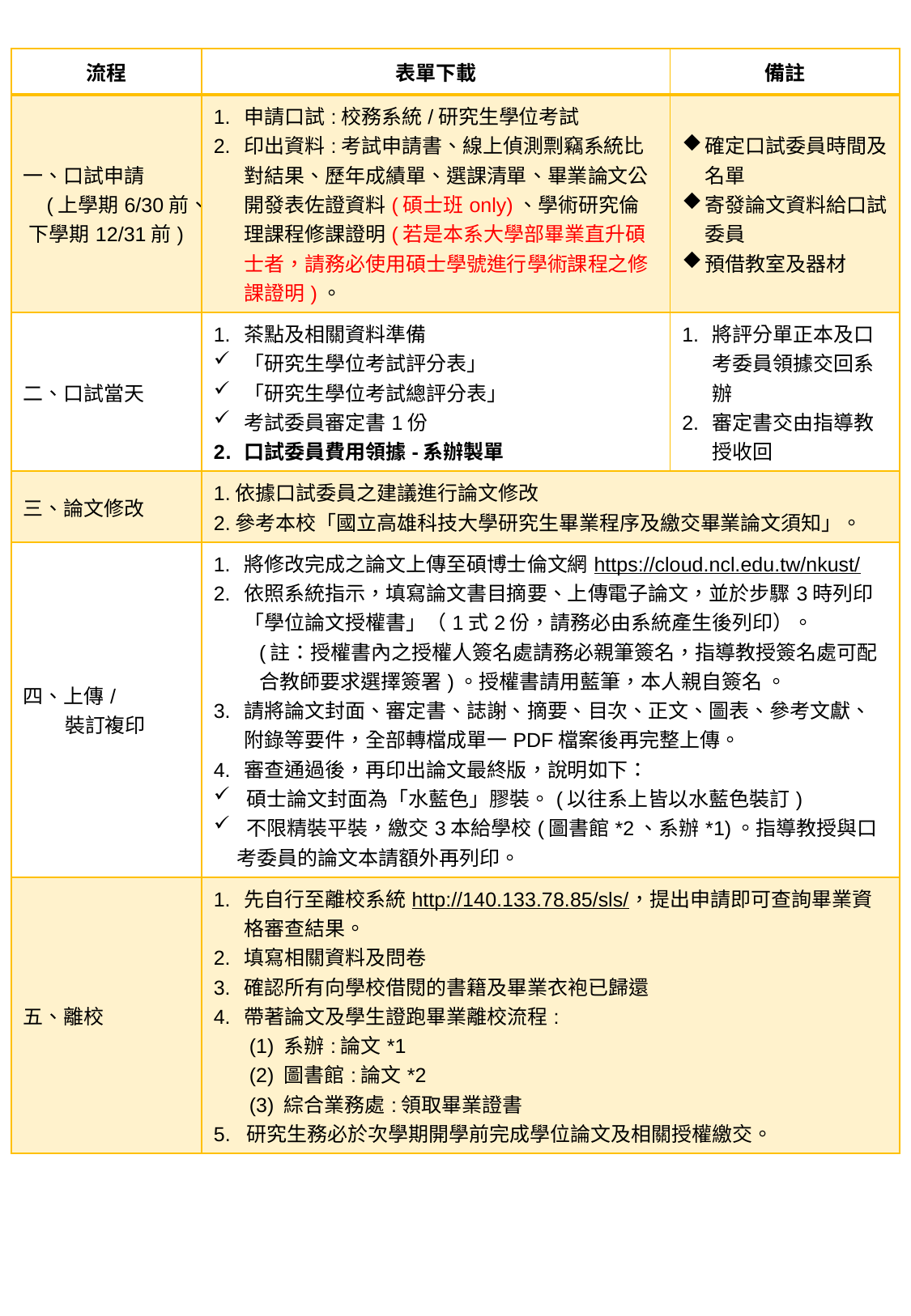

| 流程 | 表單下載 | 備註 |
| --- | --- | --- |
| 一、口試申請 (上學期6/30前、下學期12/31前) | 申請口試:校務系統/研究生學位考試 印出資料:考試申請書、線上偵測剽竊系統比對結果、歷年成績單、選課清單、畢業論文公開發表佐證資料(碩士班only)、學術研究倫理課程修課證明(若是本系大學部畢業直升碩士者，請務必使用碩士學號進行學術課程之修課證明)。 | 確定口試委員時間及名單 寄發論文資料給口試委員 預借教室及器材 |
| 二、口試當天 | 茶點及相關資料準備 「研究生學位考試評分表」 「研究生學位考試總評分表」 考試委員審定書1份 口試委員費用領據-系辦製單 | 將評分單正本及口考委員領據交回系辦 審定書交由指導教授收回 |
| 三、論文修改 | 1.依據口試委員之建議進行論文修改 2.參考本校「國立高雄科技大學研究生畢業程序及繳交畢業論文須知」。 |  |
| 四、上傳/ 裝訂複印 | 將修改完成之論文上傳至碩博士倫文網https://cloud.ncl.edu.tw/nkust/ 依照系統指示，填寫論文書目摘要、上傳電子論文，並於步驟3時列印「學位論文授權書」（1式2份，請務必由系統產生後列印）。 (註：授權書內之授權人簽名處請務必親筆簽名，指導教授簽名處可配合教師要求選擇簽署)。授權書請用藍筆，本人親自簽名 。 請將論文封面、審定書、誌謝、摘要、目次、正文、圖表、參考文獻、附錄等要件，全部轉檔成單一PDF檔案後再完整上傳。 審查通過後，再印出論文最終版，說明如下： 碩士論文封面為「水藍色」膠裝。(以往系上皆以水藍色裝訂) 不限精裝平裝，繳交3本給學校(圖書館\*2、系辦\*1)。指導教授與口考委員的論文本請額外再列印。 |  |
| 五、離校 | 先自行至離校系統http://140.133.78.85/sls/，提出申請即可查詢畢業資格審查結果。 填寫相關資料及問卷 確認所有向學校借閱的書籍及畢業衣袍已歸還 帶著論文及學生證跑畢業離校流程: (1) 系辦:論文\*1 (2) 圖書館:論文\*2 (3) 綜合業務處:領取畢業證書 5. 研究生務必於次學期開學前完成學位論文及相關授權繳交。 |  |